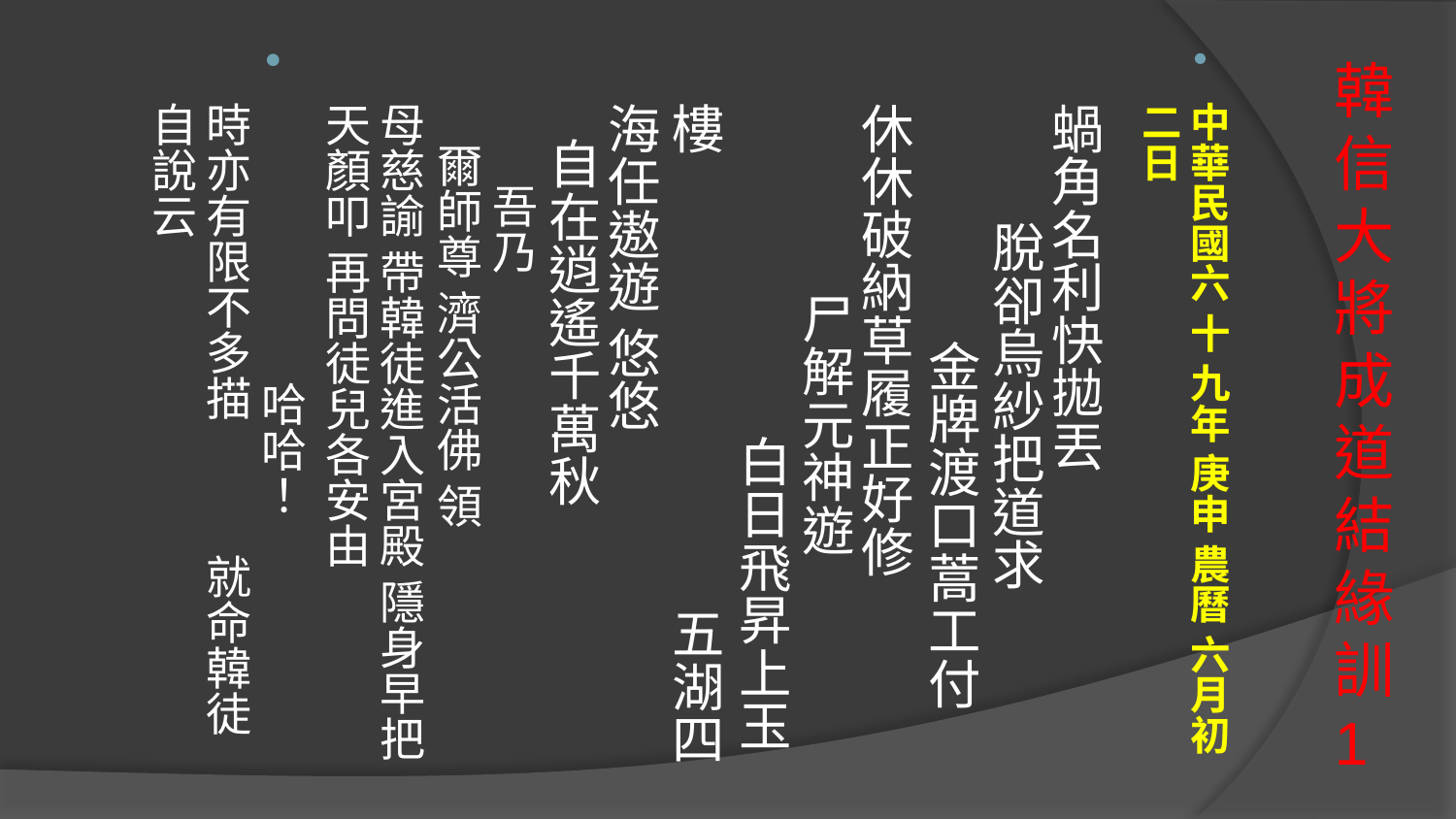

中華民國六 十 九年 庚申 農曆 六月初二日
蝸角名利快拋丟                                    脫卻烏紗把道求                                    金牌渡口蒿工付  休休破納草履正好修                                 尸解元神遊                                               白日飛昇上玉樓                                      五湖四海任遨遊 悠悠                                自在逍遙千萬秋
        吾乃
    爾師尊 濟公活佛 領
母慈諭 帶韓徒進入宮殿 隱身早把
天顏叩 再問徒兒各安由
                           哈哈！
時亦有限不多描             就命韓徒自說云
# 韓信大將成道結緣訓1